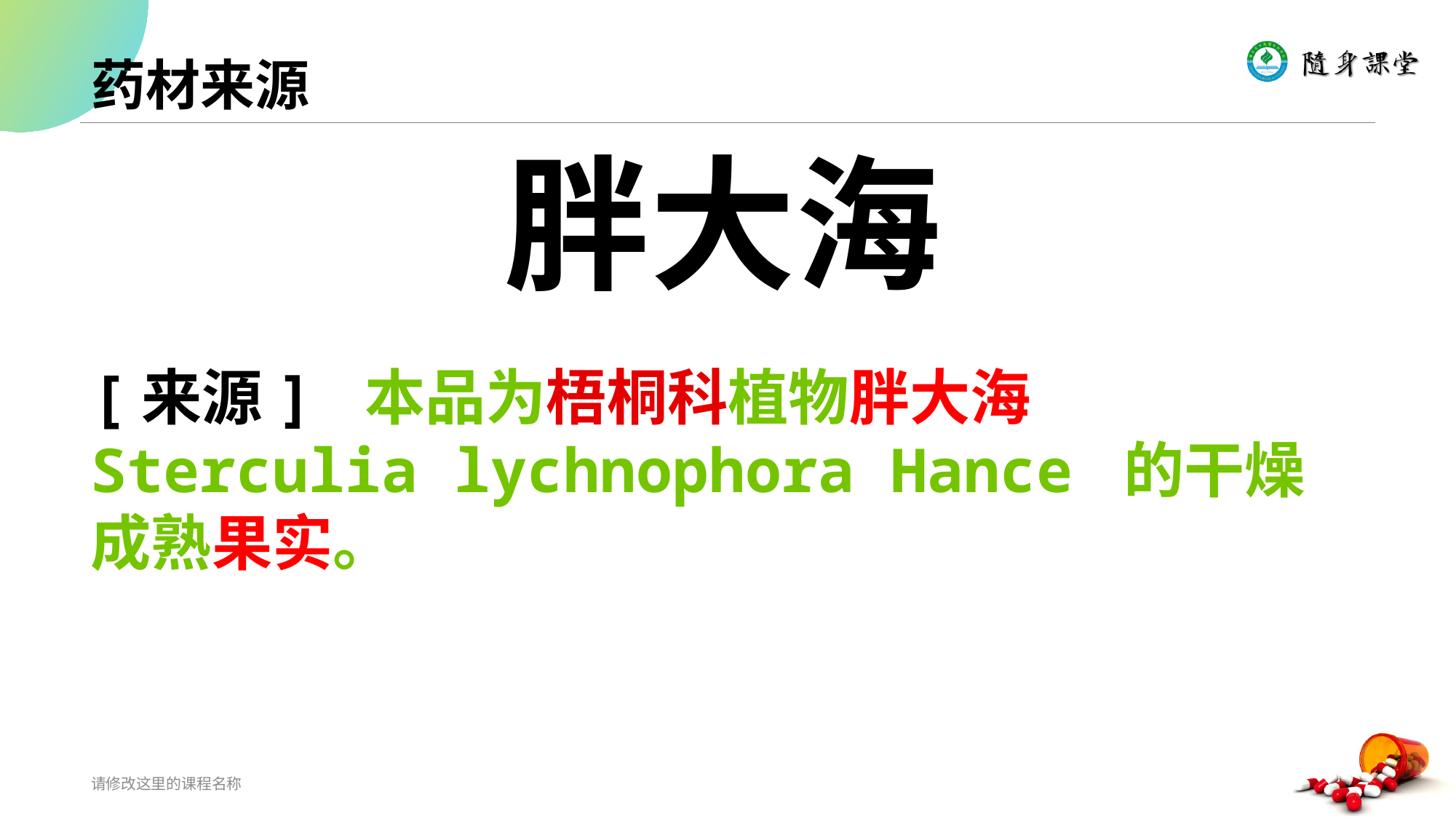

# 药材来源
 胖大海

[来源] 本品为梧桐科植物胖大海 Sterculia lychnophora Hance 的干燥成熟果实。
请修改这里的课程名称
4